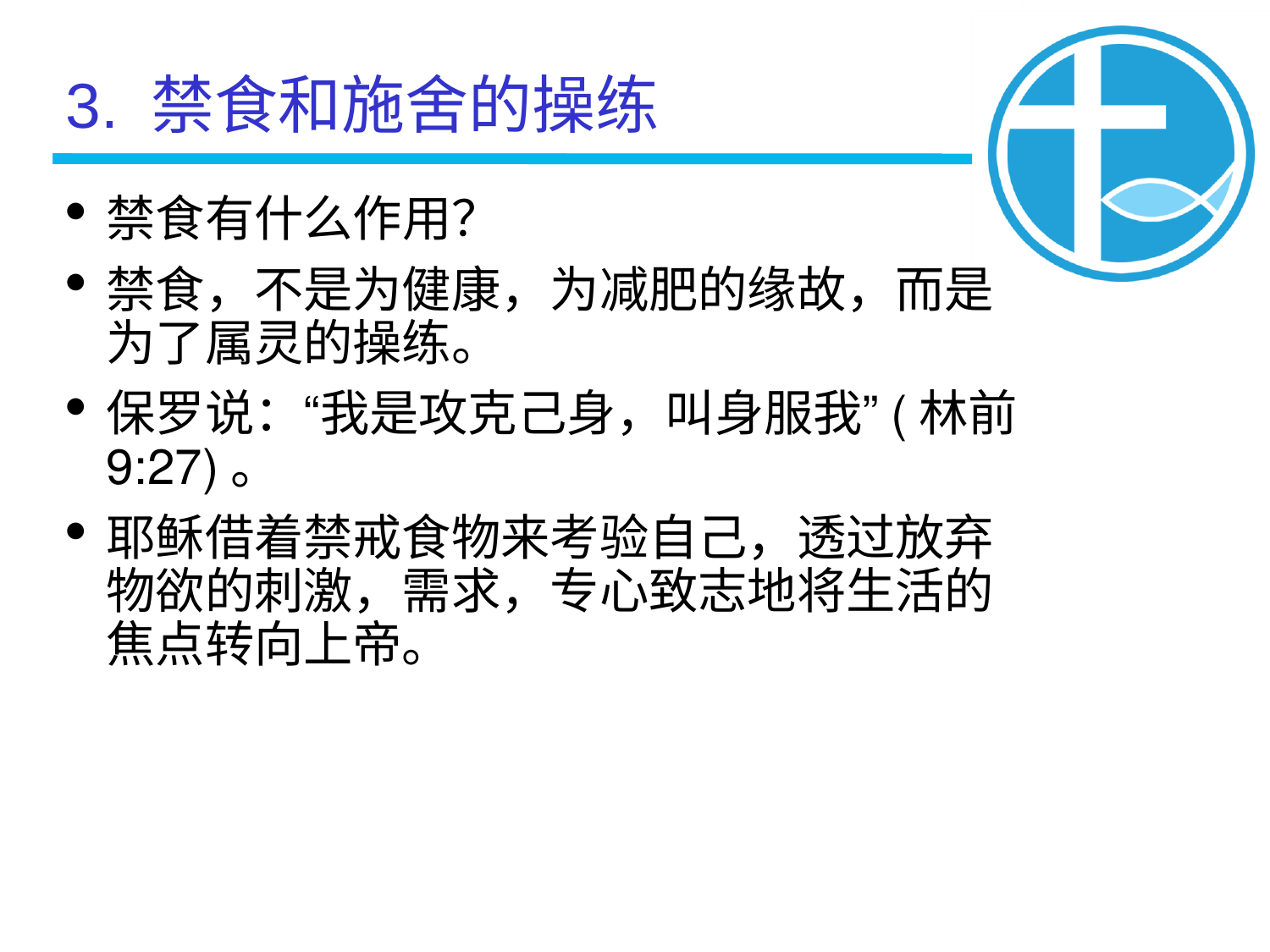

3. 禁食和施舍的操练
禁食有什么作用？
禁食，不是为健康，为减肥的缘故，而是为了属灵的操练。
保罗说：“我是攻克己身，叫身服我”(林前9:27)。
耶稣借着禁戒食物来考验自己，透过放弃物欲的刺激，需求，专心致志地将生活的焦点转向上帝。